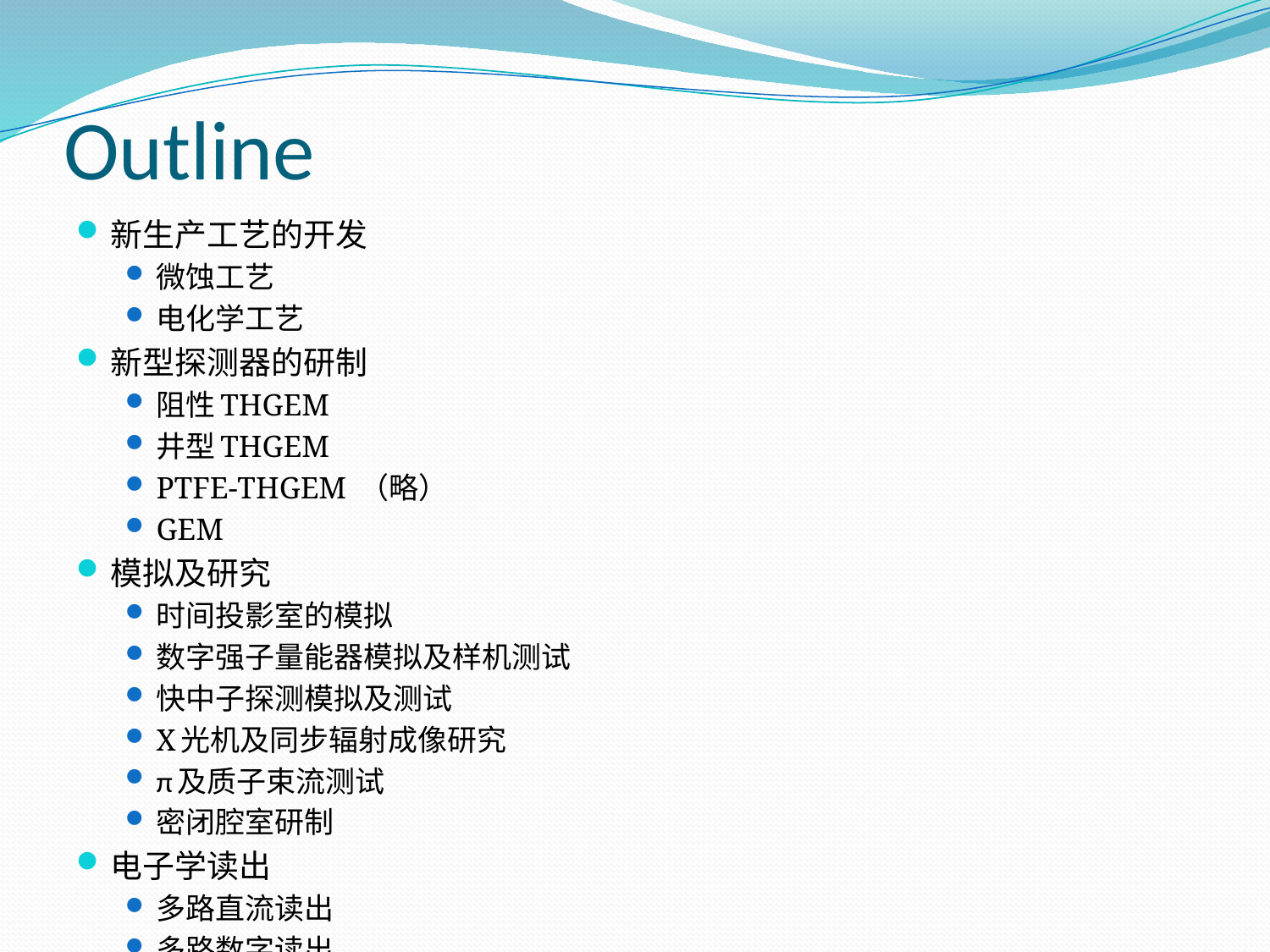

# Outline
新生产工艺的开发
微蚀工艺
电化学工艺
新型探测器的研制
阻性THGEM
井型THGEM
PTFE-THGEM （略）
GEM
模拟及研究
时间投影室的模拟
数字强子量能器模拟及样机测试
快中子探测模拟及测试
X光机及同步辐射成像研究
π及质子束流测试
密闭腔室研制
电子学读出
多路直流读出
多路数字读出